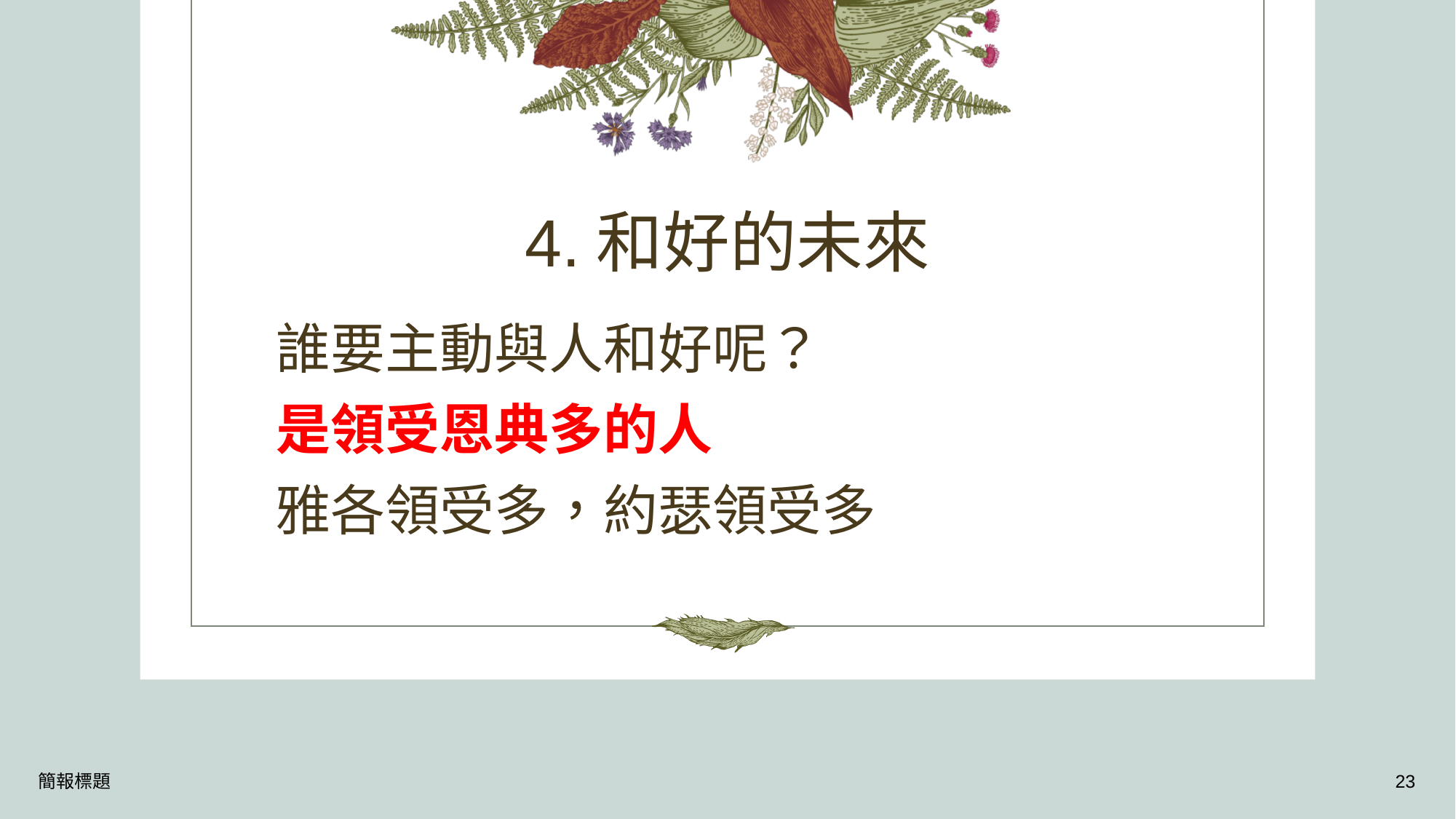

# 4.和好的未來
誰要主動與人和好呢？
是領受恩典多的人
雅各領受多，約瑟領受多
簡報標題
23